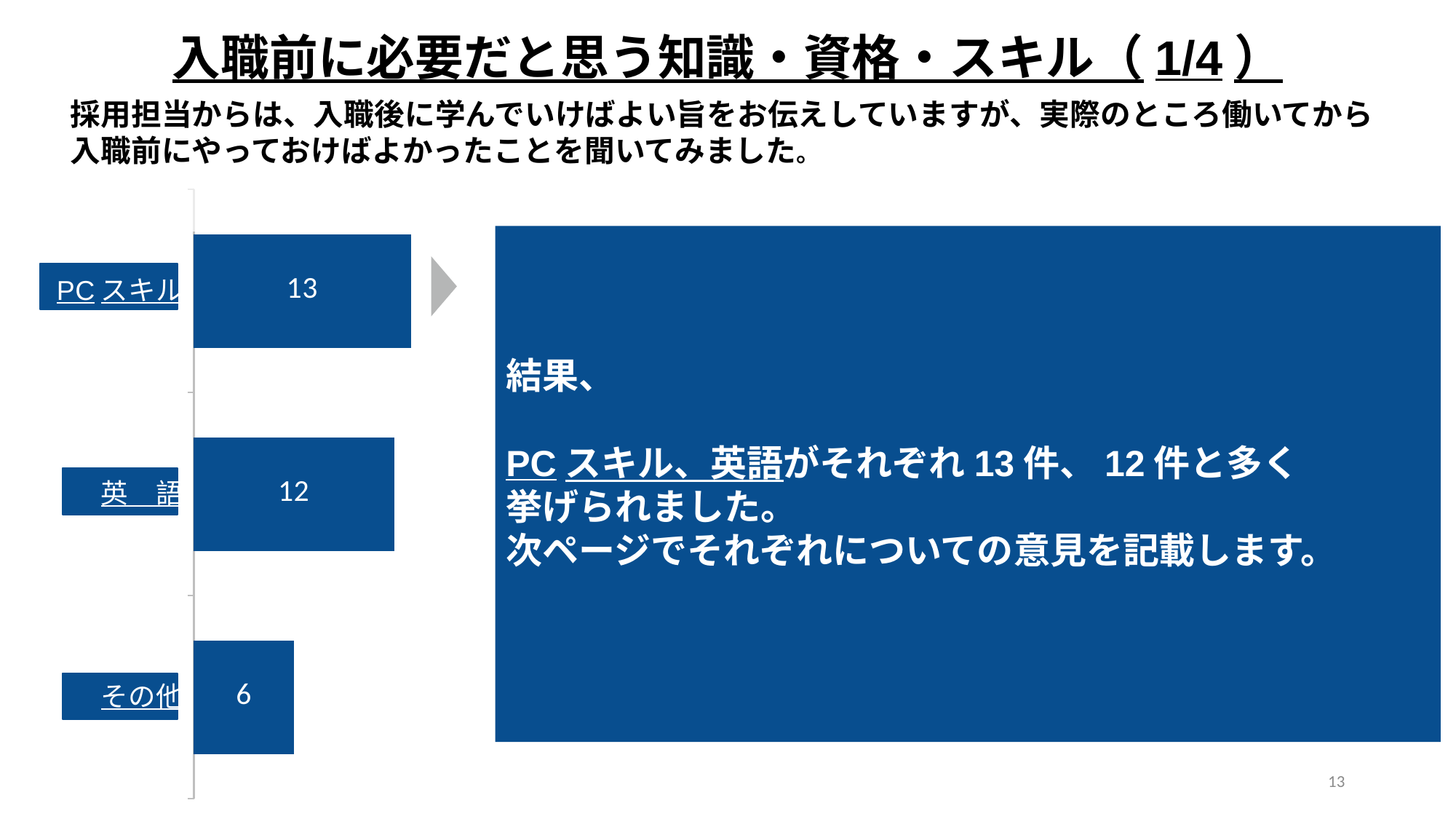

入職前に必要だと思う知識・資格・スキル（1/4）
採用担当からは、入職後に学んでいけばよい旨をお伝えしていますが、実際のところ働いてから入職前にやっておけばよかったことを聞いてみました。

### Chart

| Category | 件数 |
|---|---|
| その他 | 6.0 |
| 英　語 | 12.0 |
| PCスキル | 13.0 |
結果、

PCスキル、英語がそれぞれ13件、12件と多く
挙げられました。
次ページでそれぞれについての意見を記載します。

13